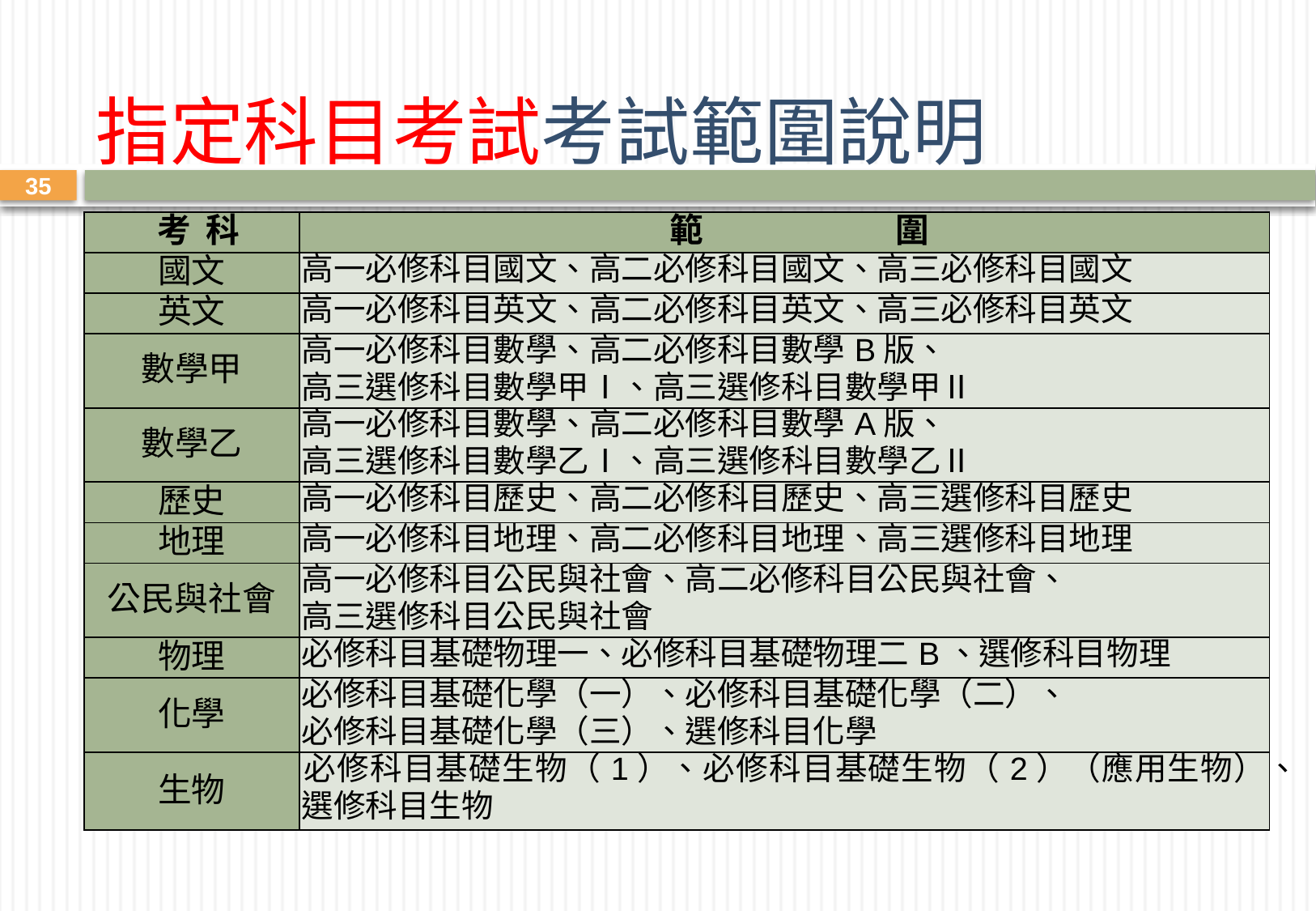

# 指定科目考試考試範圍說明
35
| 考 科 | 範 圍 |
| --- | --- |
| 國文 | 高一必修科目國文、高二必修科目國文、高三必修科目國文 |
| 英文 | 高一必修科目英文、高二必修科目英文、高三必修科目英文 |
| 數學甲 | 高一必修科目數學、高二必修科目數學B版、 高三選修科目數學甲Ⅰ、高三選修科目數學甲Ⅱ |
| 數學乙 | 高一必修科目數學、高二必修科目數學A版、 高三選修科目數學乙Ⅰ、高三選修科目數學乙Ⅱ |
| 歷史 | 高一必修科目歷史、高二必修科目歷史、高三選修科目歷史 |
| 地理 | 高一必修科目地理、高二必修科目地理、高三選修科目地理 |
| 公民與社會 | 高一必修科目公民與社會、高二必修科目公民與社會、 高三選修科目公民與社會 |
| 物理 | 必修科目基礎物理一、必修科目基礎物理二B、選修科目物理 |
| 化學 | 必修科目基礎化學（一）、必修科目基礎化學（二）、 必修科目基礎化學（三）、選修科目化學 |
| 生物 | 必修科目基礎生物（1）、必修科目基礎生物（2）（應用生物）、選修科目生物 |